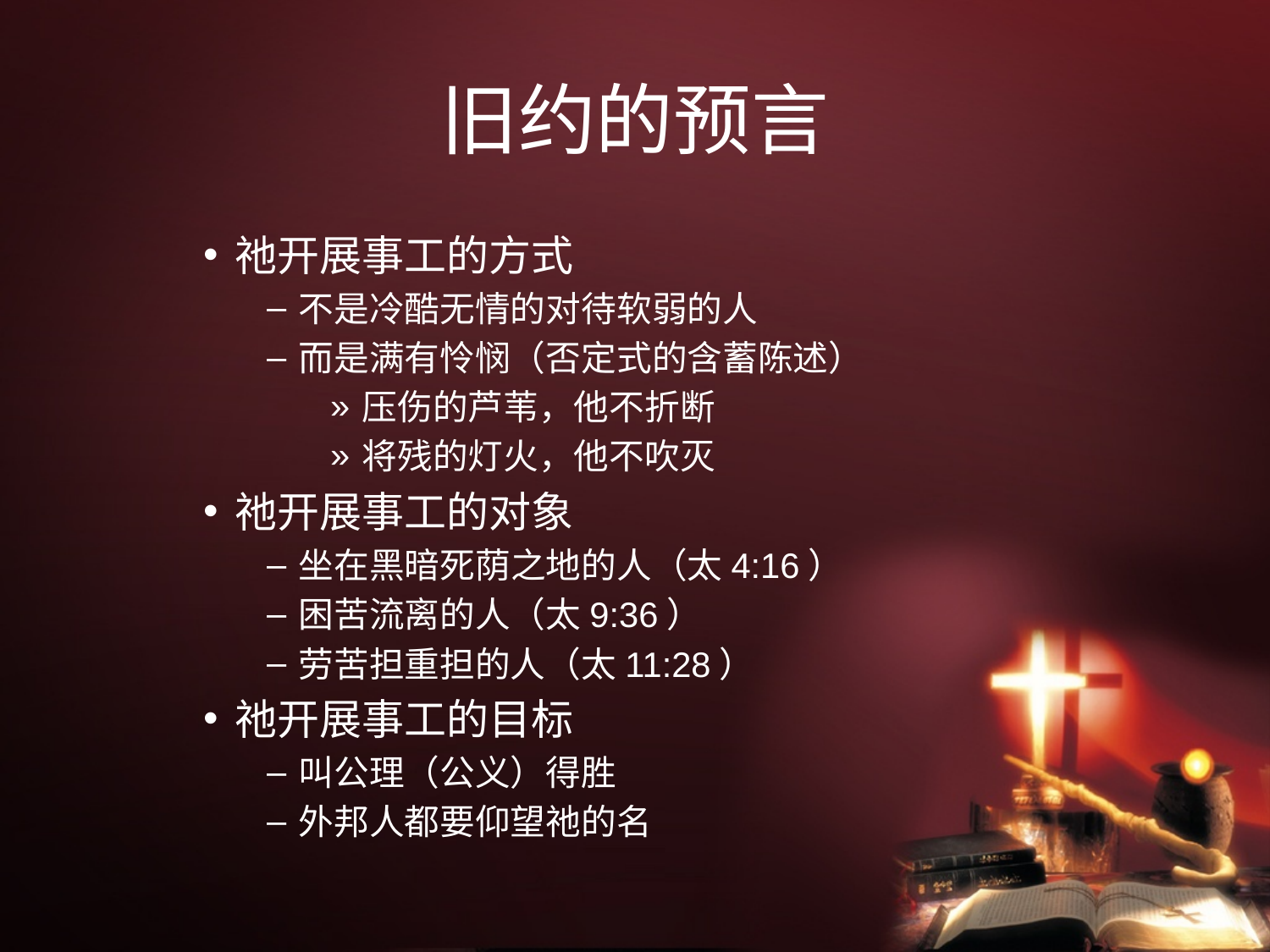

# 旧约的预言
祂开展事工的方式
不是冷酷无情的对待软弱的人
而是满有怜悯（否定式的含蓄陈述）
压伤的芦苇，他不折断
将残的灯火，他不吹灭
祂开展事工的对象
坐在黑暗死荫之地的人（太4:16）
困苦流离的人（太9:36）
劳苦担重担的人（太11:28）
祂开展事工的目标
叫公理（公义）得胜
外邦人都要仰望祂的名